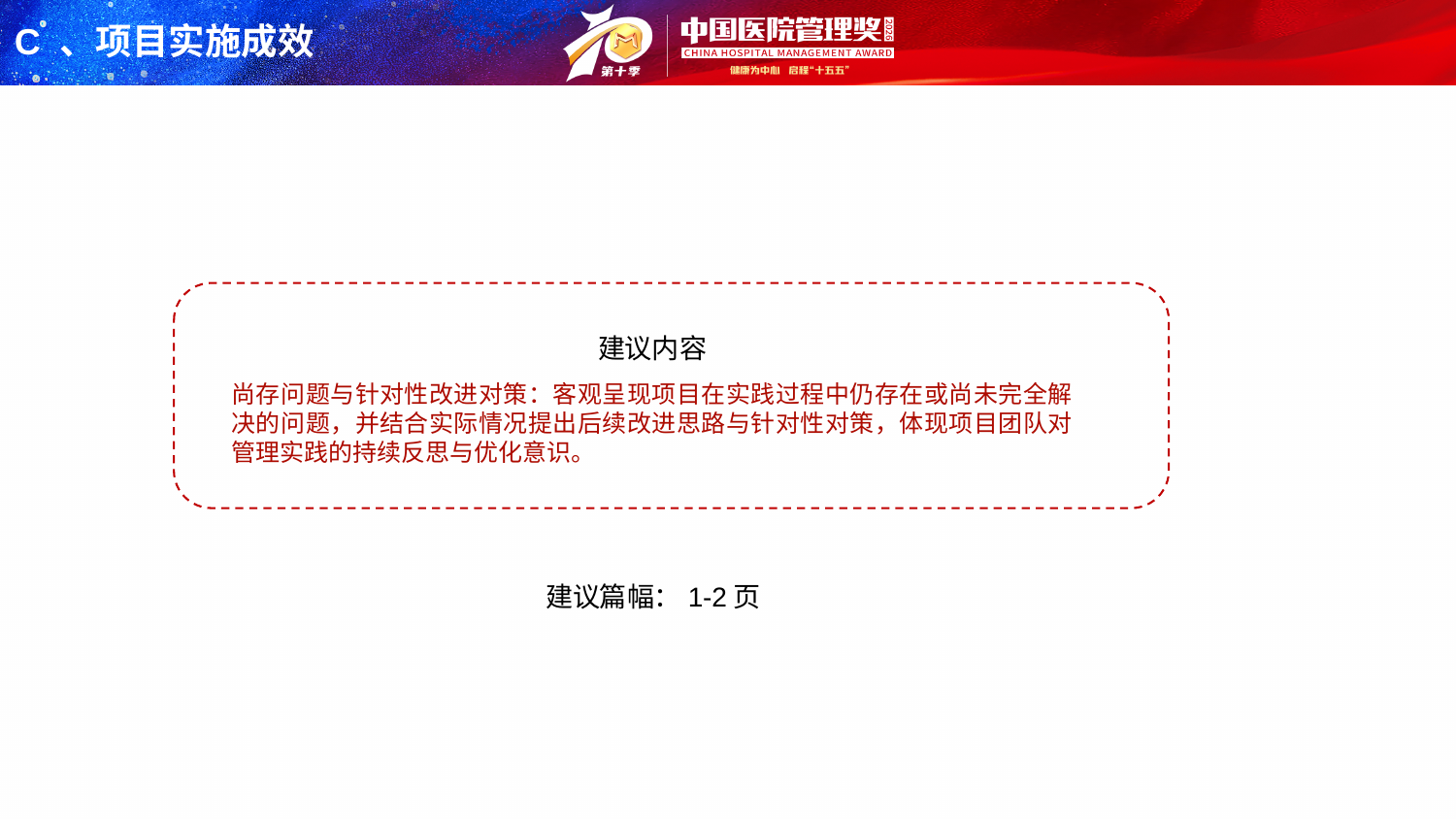

建议内容
尚存问题与针对性改进对策：客观呈现项目在实践过程中仍存在或尚未完全解决的问题，并结合实际情况提出后续改进思路与针对性对策，体现项目团队对管理实践的持续反思与优化意识。
建议篇幅：1-2页